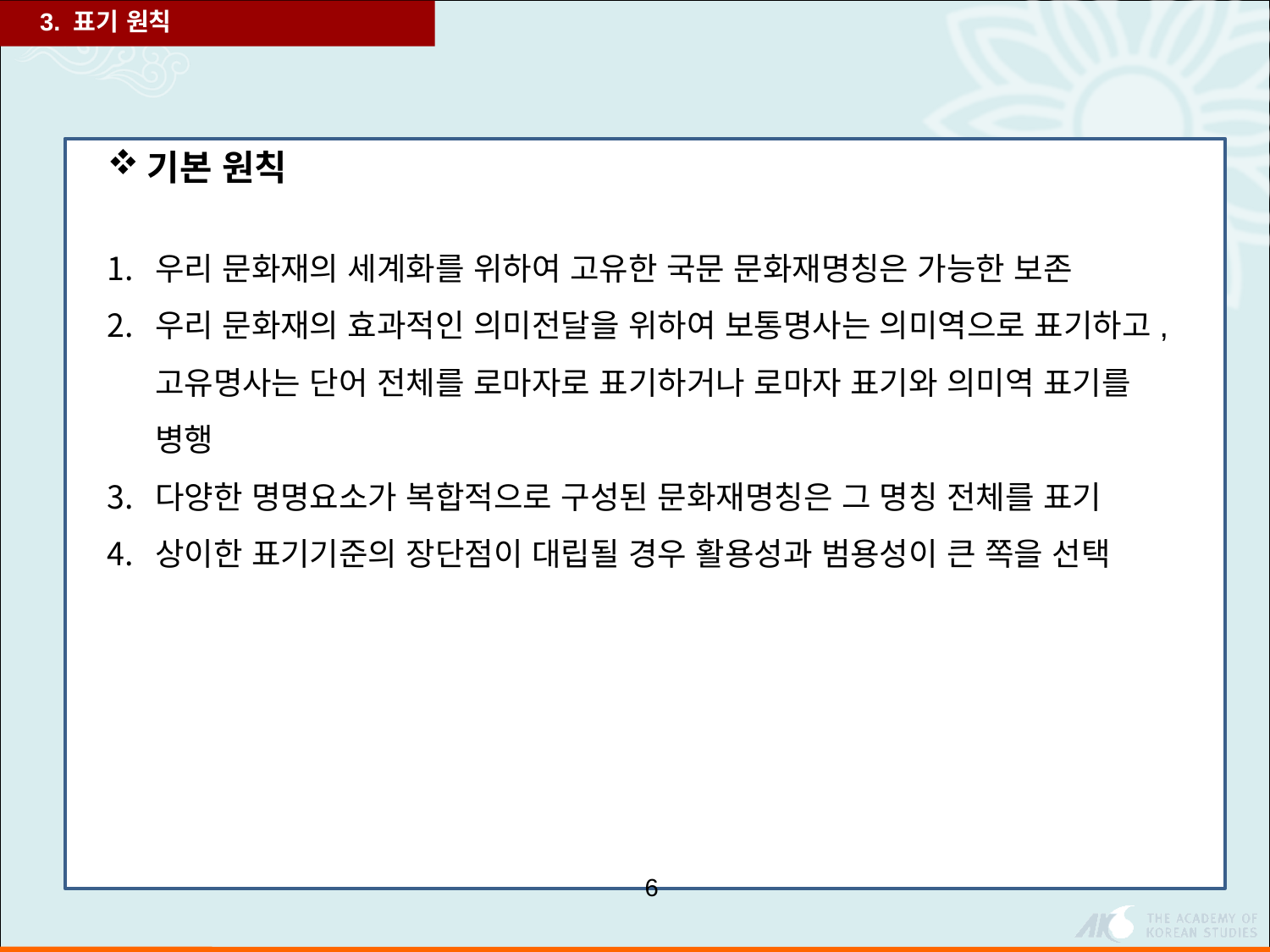

3. 표기 원칙

기본 원칙

우리 문화재의 세계화를 위하여 고유한 국문 문화재명칭은 가능한 보존
우리 문화재의 효과적인 의미전달을 위하여 보통명사는 의미역으로 표기하고, 고유명사는 단어 전체를 로마자로 표기하거나 로마자 표기와 의미역 표기를 병행
다양한 명명요소가 복합적으로 구성된 문화재명칭은 그 명칭 전체를 표기
상이한 표기기준의 장단점이 대립될 경우 활용성과 범용성이 큰 쪽을 선택
6